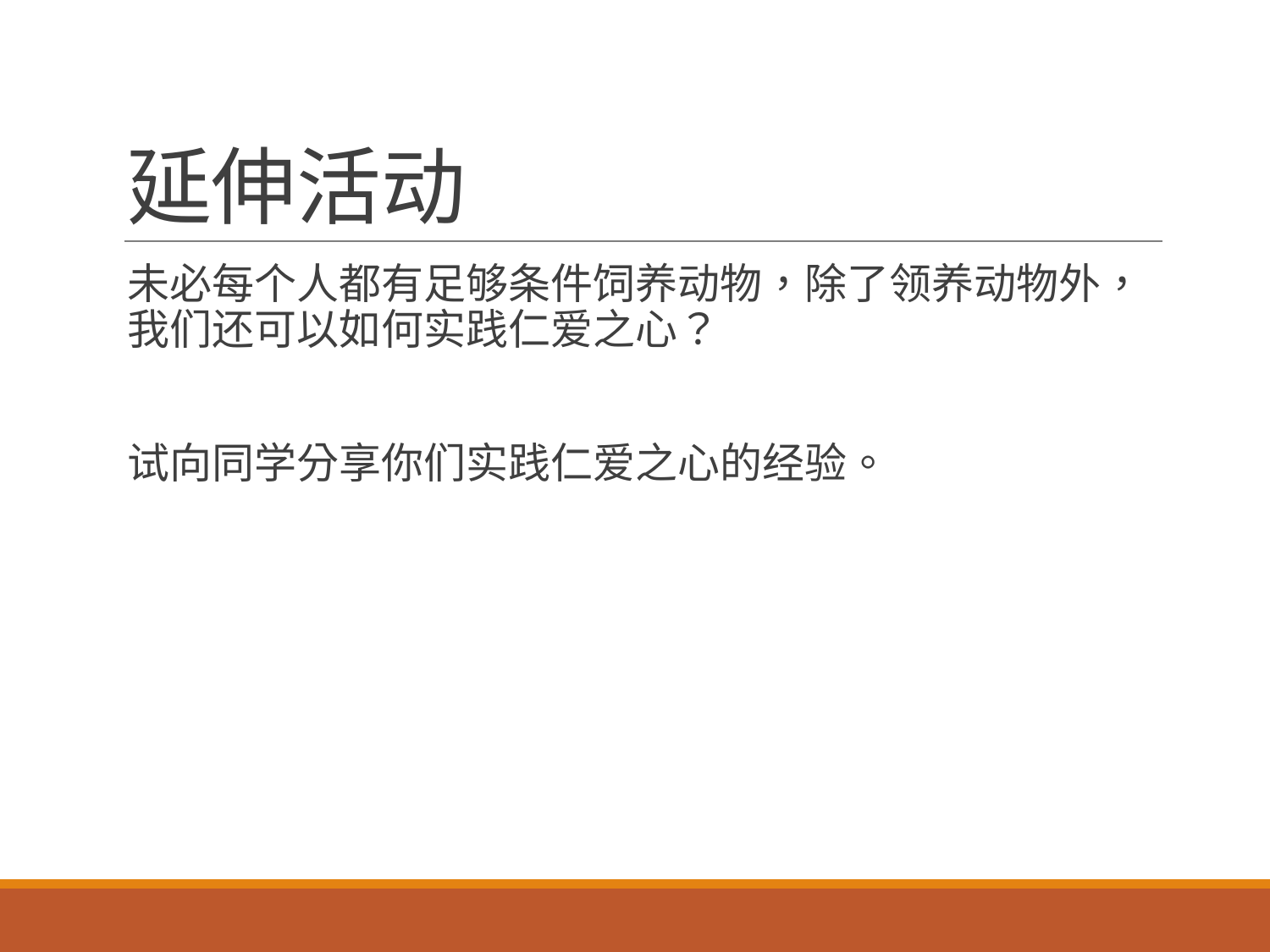

# 延伸活动
未必每个人都有足够条件饲养动物，除了领养动物外，我们还可以如何实践仁爱之心？

试向同学分享你们实践仁爱之心的经验。